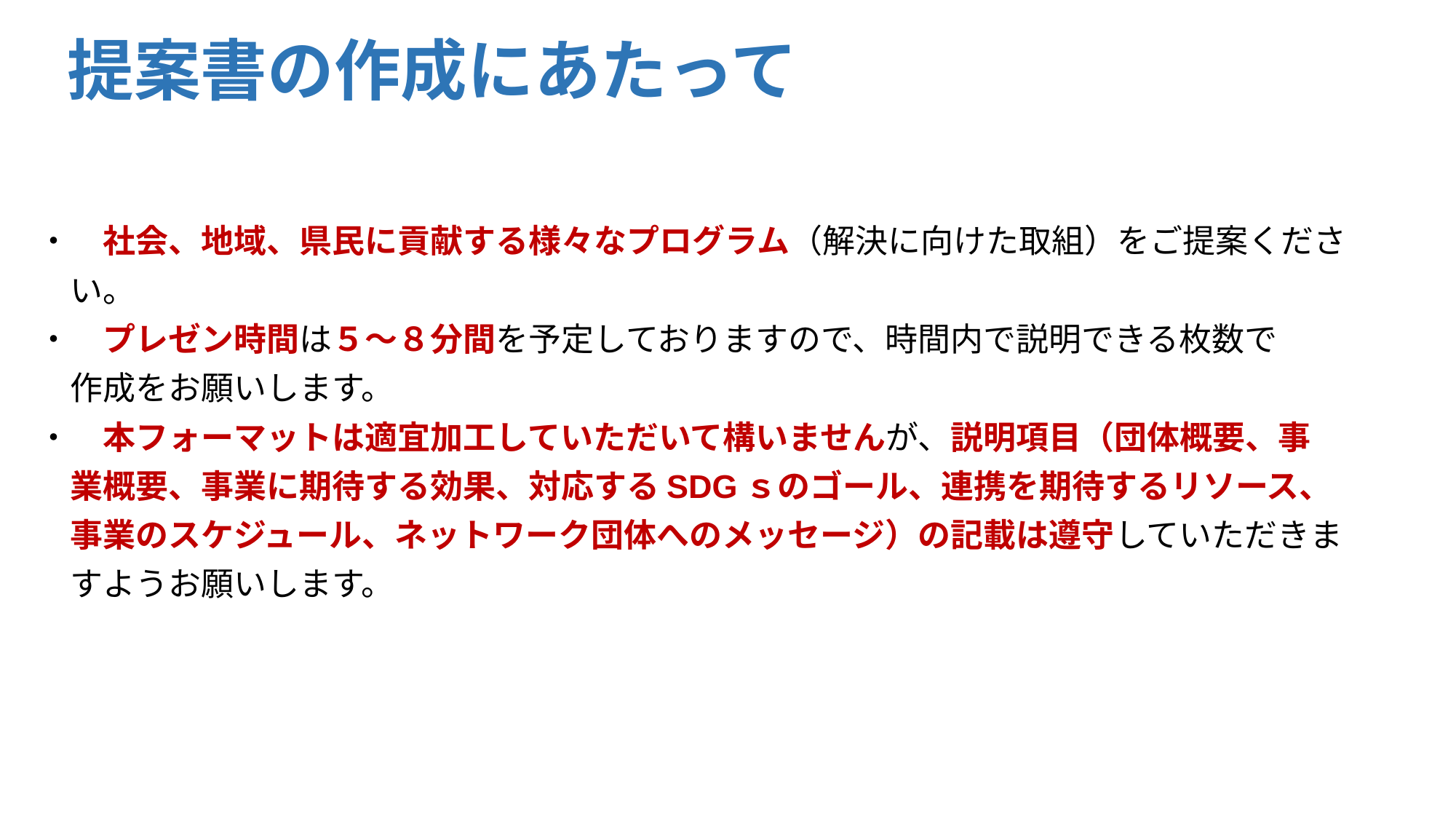

提案書の作成にあたって
・　社会、地域、県民に貢献する様々なプログラム（解決に向けた取組）をご提案くださ
　い。
・　プレゼン時間は５～８分間を予定しておりますので、時間内で説明できる枚数で
　作成をお願いします。
・　本フォーマットは適宜加工していただいて構いませんが、説明項目（団体概要、事
　業概要、事業に期待する効果、対応するSDGｓのゴール、連携を期待するリソース、
　事業のスケジュール、ネットワーク団体へのメッセージ）の記載は遵守していただきま
　すようお願いします。